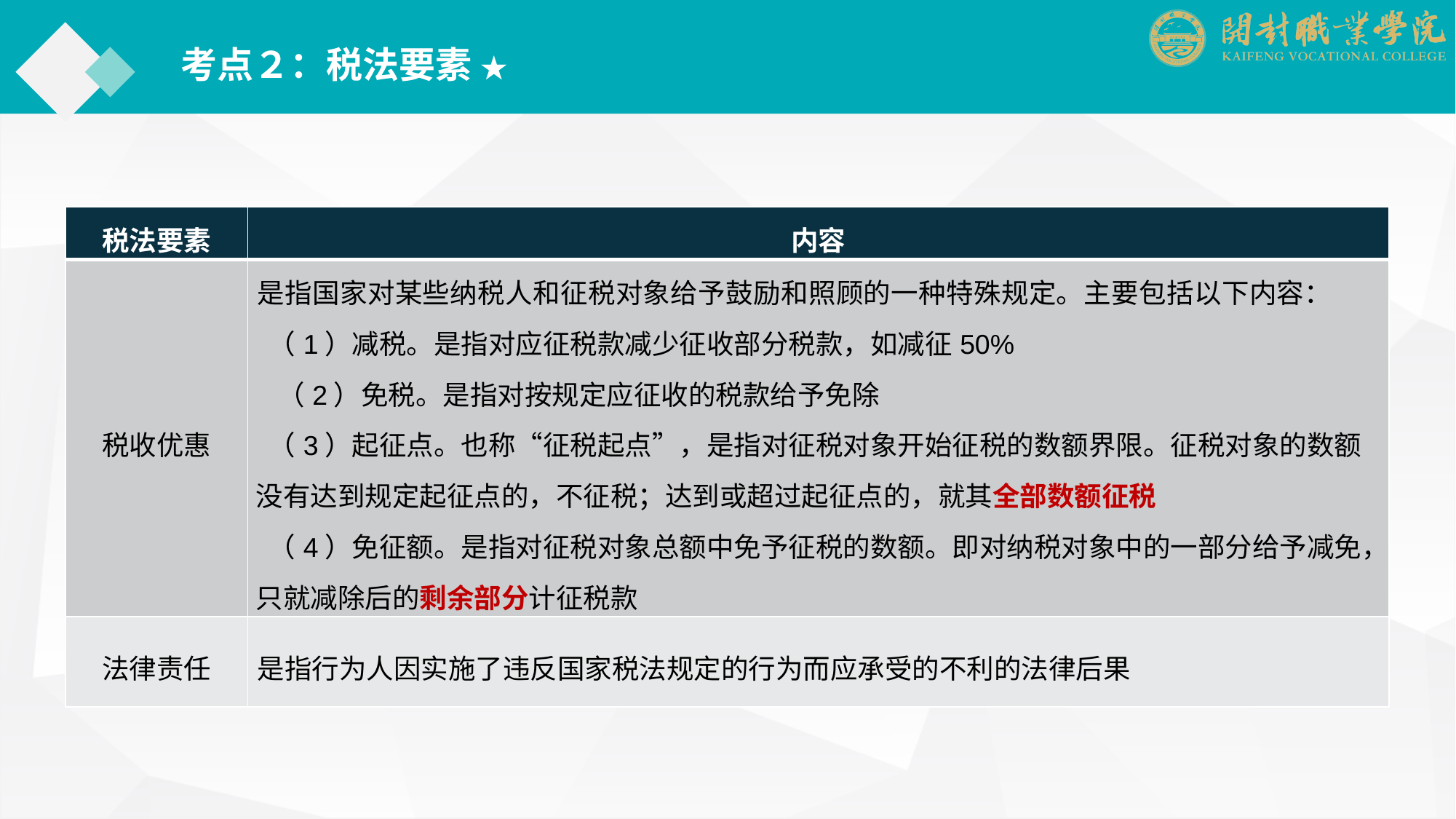

考点２：税法要素 ★
| 税法要素 | 内容 |
| --- | --- |
| 税收优惠 | 是指国家对某些纳税人和征税对象给予鼓励和照顾的一种特殊规定。主要包括以下内容： （1）减税。是指对应征税款减少征收部分税款，如减征50% （2）免税。是指对按规定应征收的税款给予免除 （3）起征点。也称“征税起点”，是指对征税对象开始征税的数额界限。征税对象的数额没有达到规定起征点的，不征税；达到或超过起征点的，就其全部数额征税 （4）免征额。是指对征税对象总额中免予征税的数额。即对纳税对象中的一部分给予减免，只就减除后的剩余部分计征税款 |
| 法律责任 | 是指行为人因实施了违反国家税法规定的行为而应承受的不利的法律后果 |